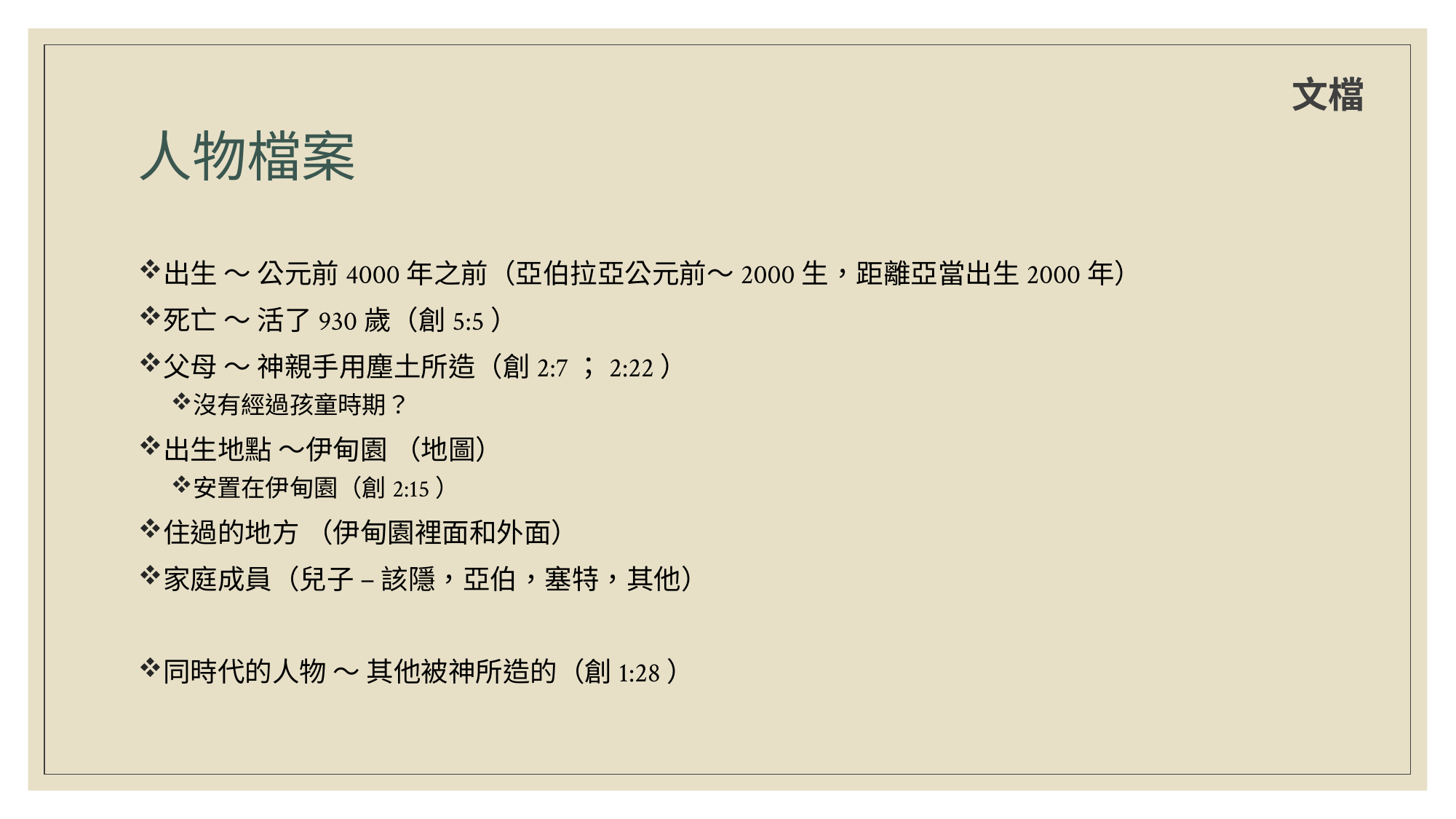

文檔
# 人物檔案
出生 ～ 公元前4000年之前（亞伯拉亞公元前～2000生，距離亞當出生2000年）
死亡 ～ 活了930歲（創5:5）
父母 ～ 神親手用塵土所造（創2:7；2:22）
沒有經過孩童時期？
出生地點 ～伊甸園 （地圖）
安置在伊甸園（創2:15）
住過的地方 （伊甸園裡面和外面）
家庭成員（兒子 – 該隱，亞伯，塞特，其他）

同時代的人物 ～ 其他被神所造的（創1:28）